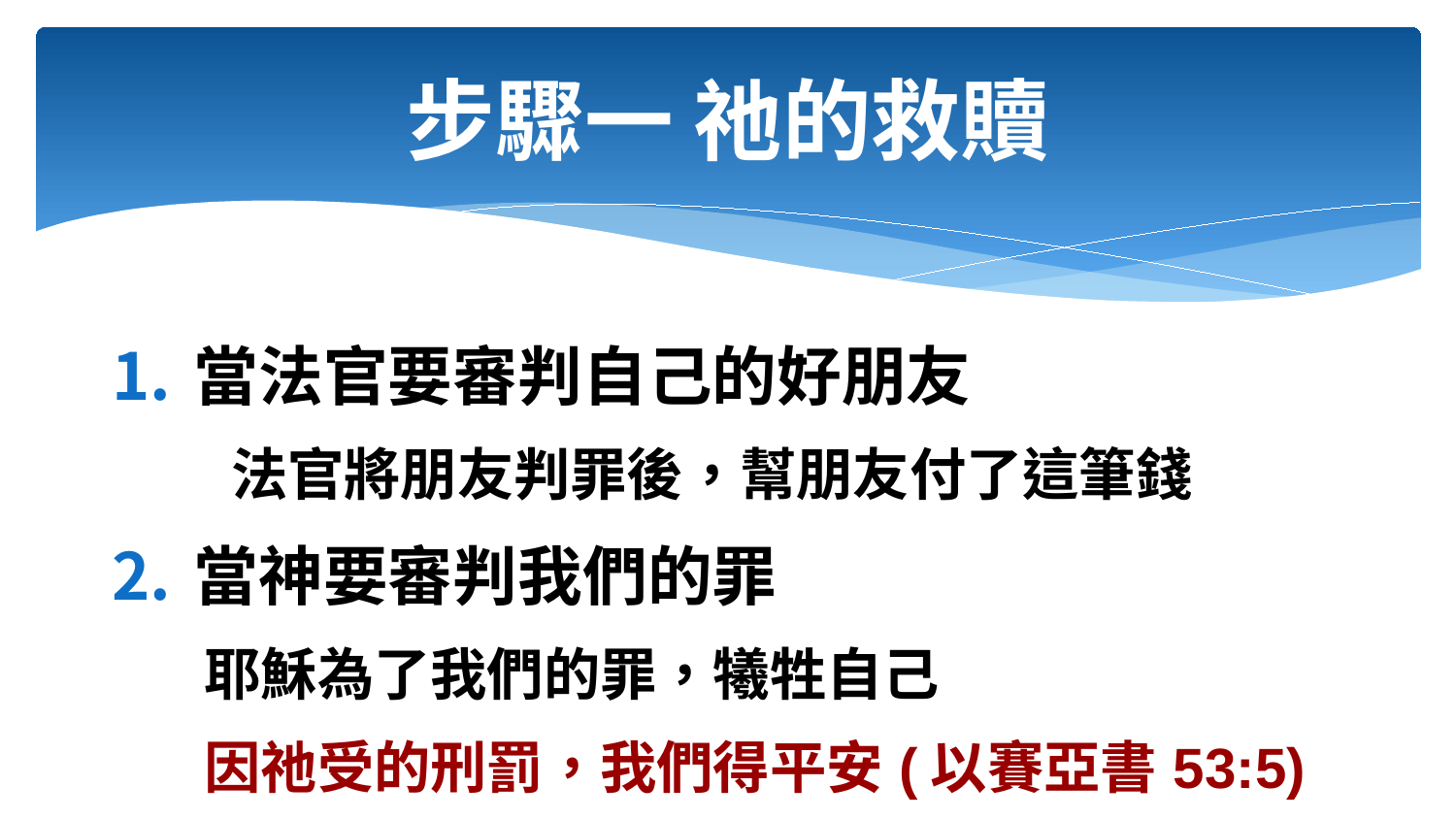

# 步驟一 祂的救贖
當法官要審判自己的好朋友
        法官將朋友判罪後，幫朋友付了這筆錢
當神要審判我們的罪
耶穌為了我們的罪，犧牲自己
因祂受的刑罰，我們得平安(以賽亞書53:5)